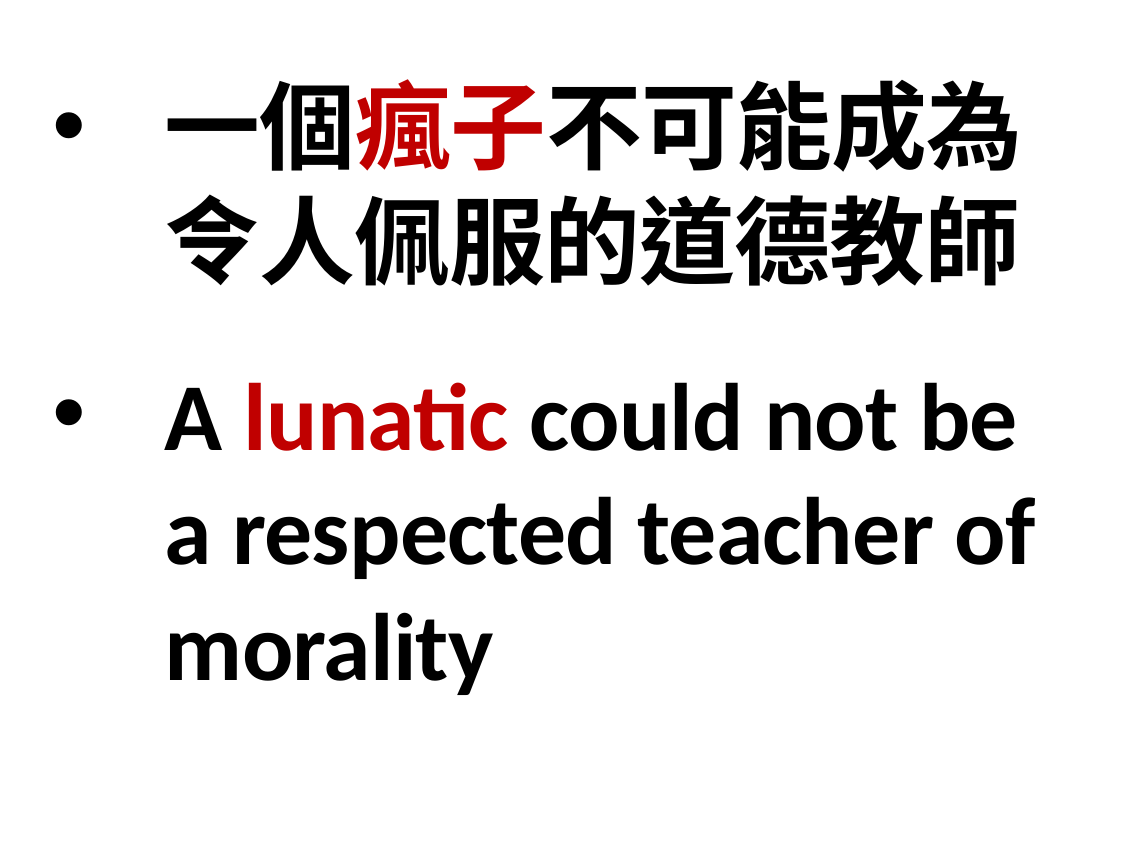

一個瘋子不可能成為令人佩服的道德教師

A lunatic could not be a respected teacher of morality